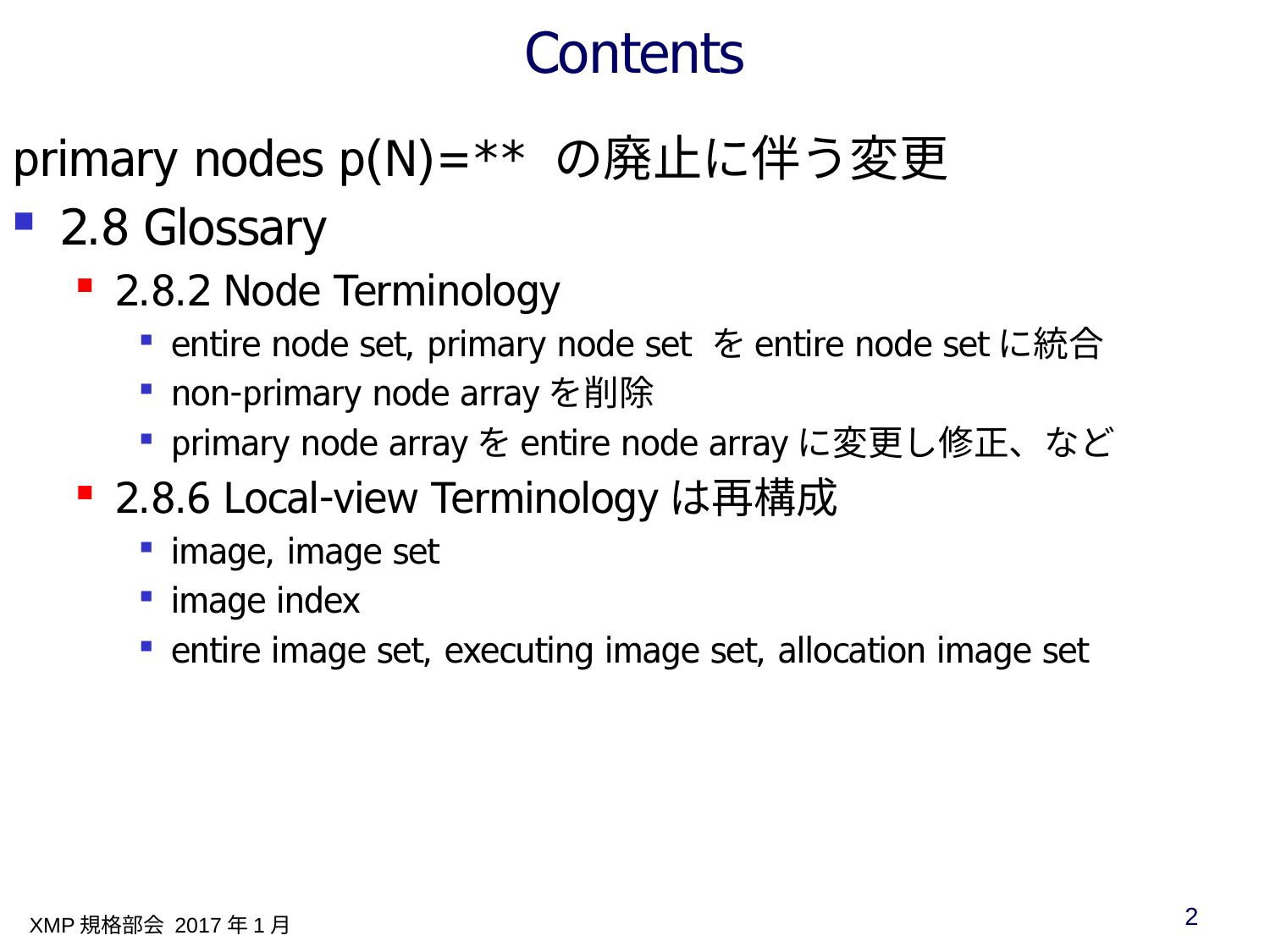

# Contents
primary nodes p(N)=** の廃止に伴う変更
2.8 Glossary
2.8.2 Node Terminology
entire node set, primary node set をentire node setに統合
non-primary node arrayを削除
primary node arrayをentire node arrayに変更し修正、など
2.8.6 Local-view Terminologyは再構成
image, image set
image index
entire image set, executing image set, allocation image set
2
XMP規格部会 2017年1月